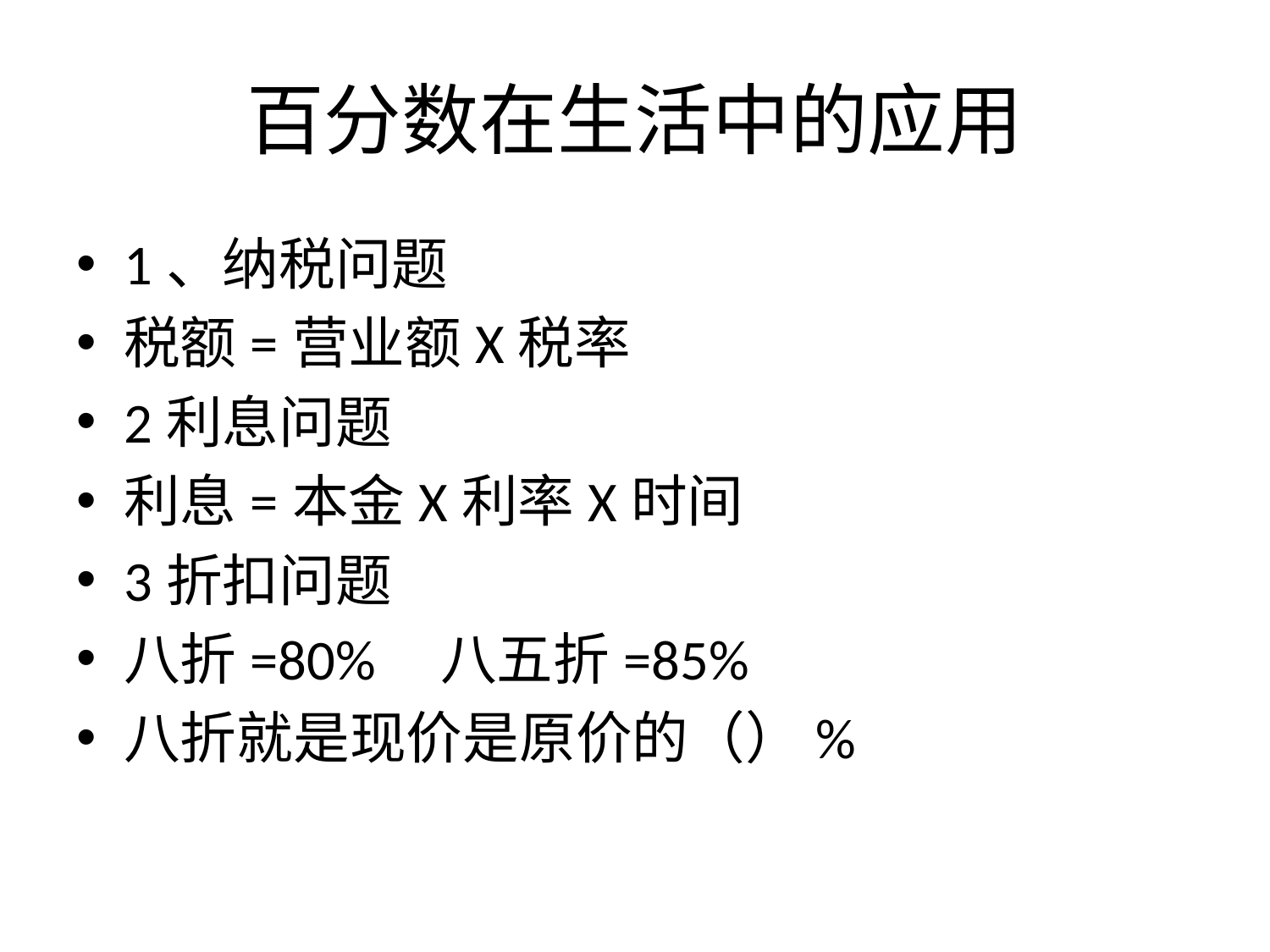

# 百分数在生活中的应用
1、纳税问题
税额=营业额X税率
2利息问题
利息=本金X利率X时间
3折扣问题
八折=80%    八五折=85%
八折就是现价是原价的（）%